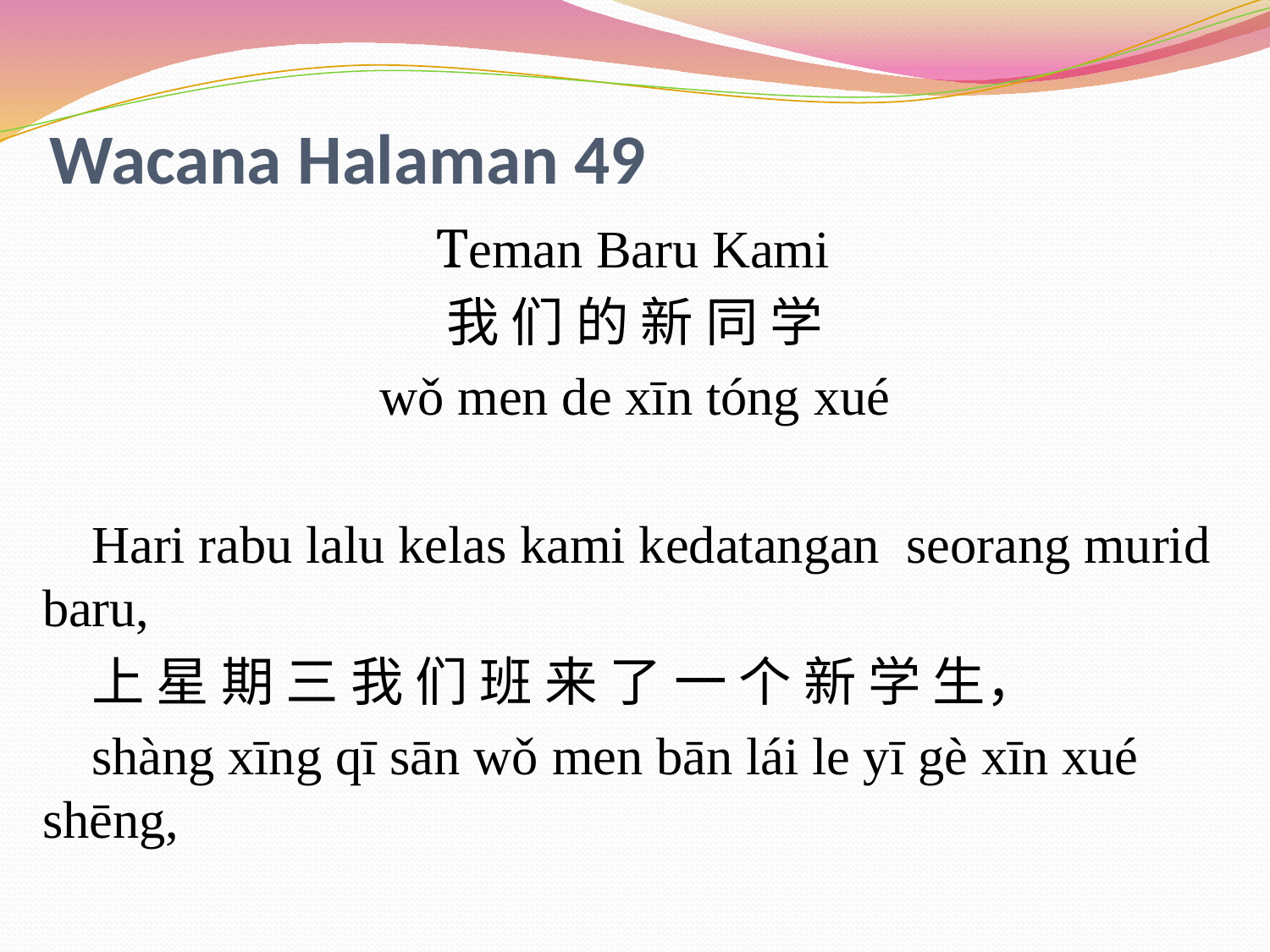

# Wacana Halaman 49
    Teman Baru Kami
我 们 的 新 同 学
wǒ men de xīn tóng xué

Hari rabu lalu kelas kami kedatangan  seorang murid baru,
上 星 期 三 我 们 班 来 了 一 个 新 学 生，
shàng xīng qī sān wǒ men bān lái le yī gè xīn xué shēng,